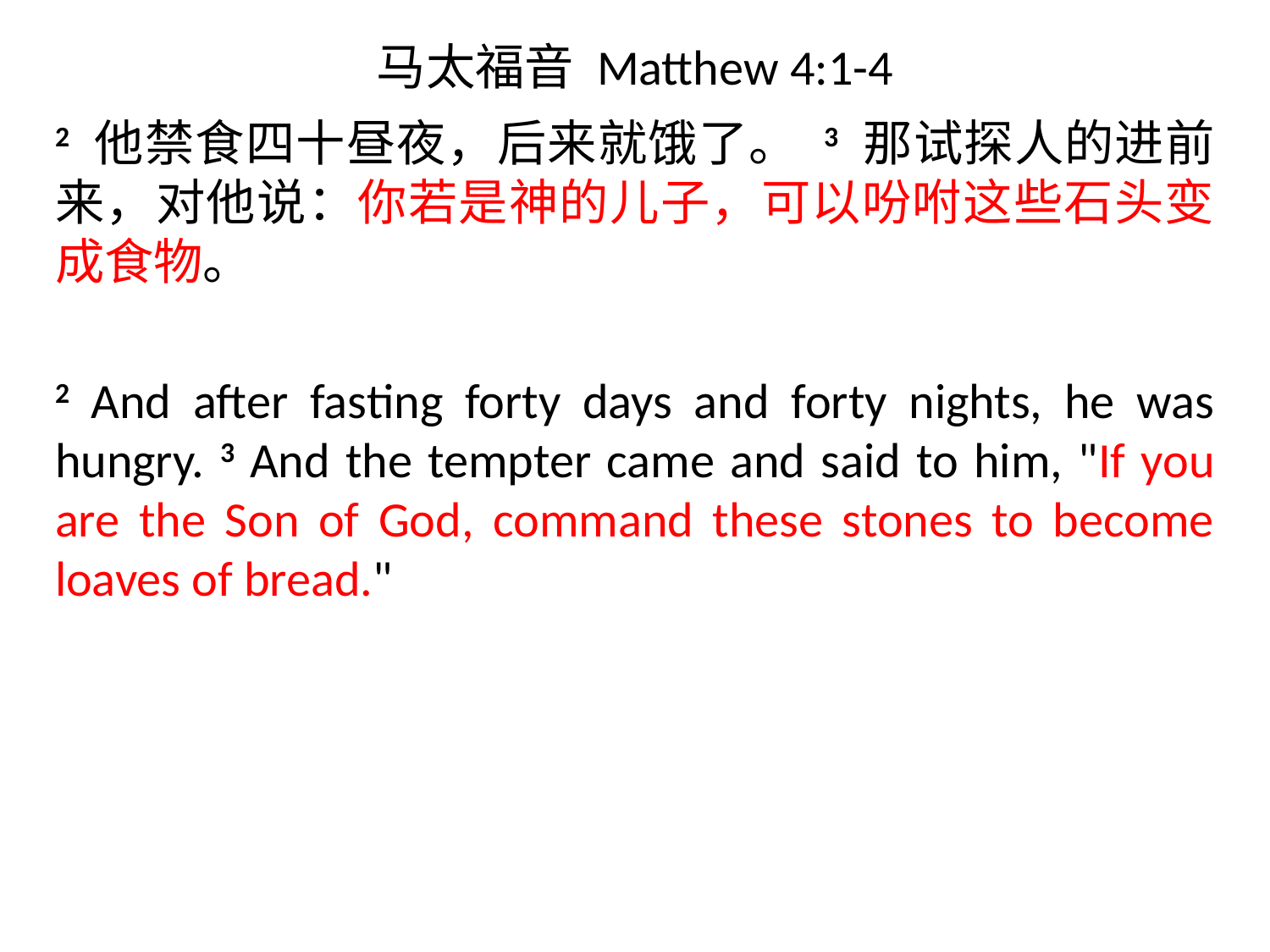

# 马太福音 Matthew 4:1-4
2 他禁食四十昼夜，后来就饿了。 3 那试探人的进前来，对他说：你若是神的儿子，可以吩咐这些石头变成食物。

2 And after fasting forty days and forty nights, he was hungry. 3 And the tempter came and said to him, "If you are the Son of God, command these stones to become loaves of bread."